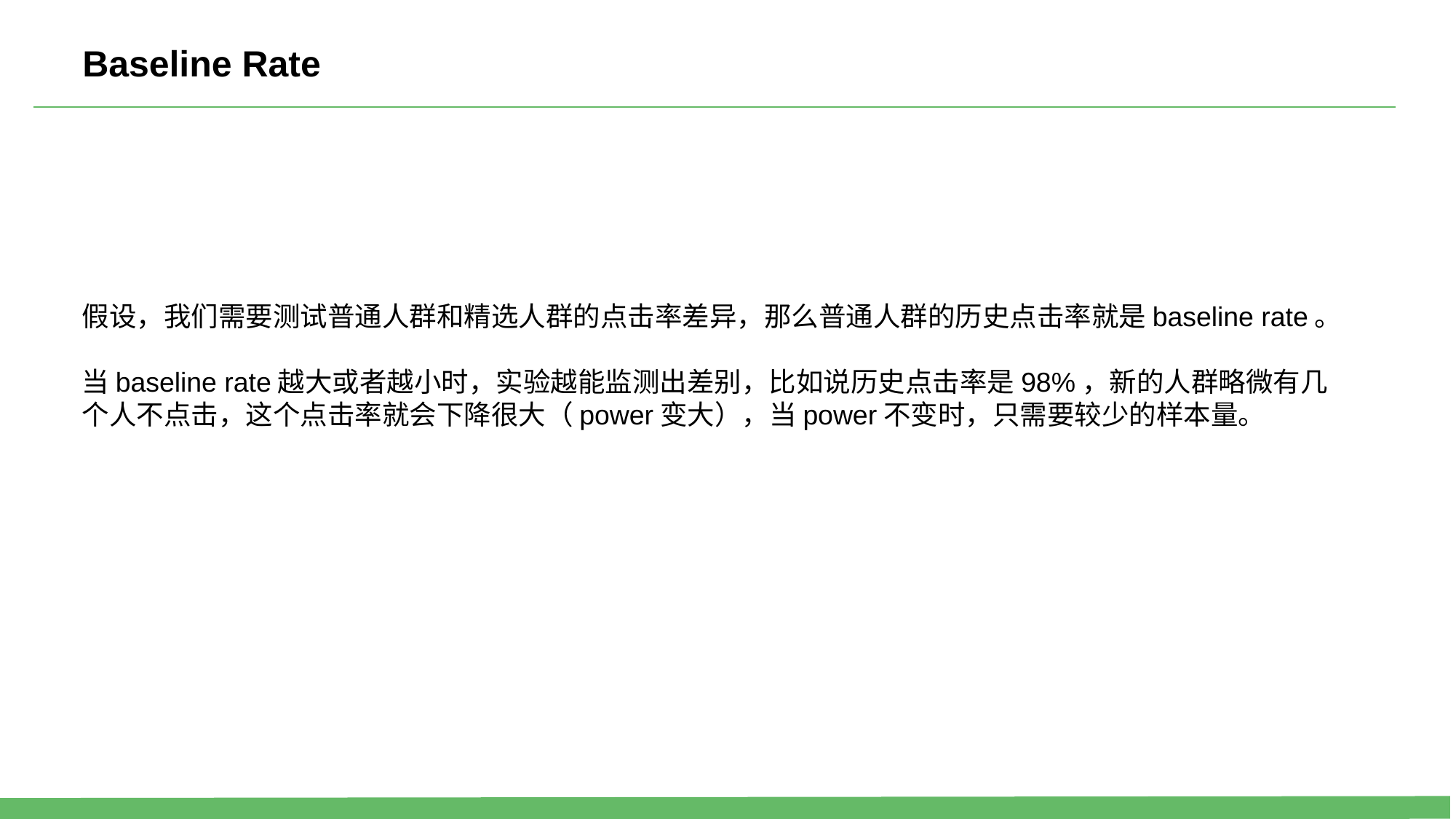

Baseline Rate
假设，我们需要测试普通人群和精选人群的点击率差异，那么普通人群的历史点击率就是baseline rate。

当baseline rate越大或者越小时，实验越能监测出差别，比如说历史点击率是98%，新的人群略微有几个人不点击，这个点击率就会下降很大（power变大），当power不变时，只需要较少的样本量。